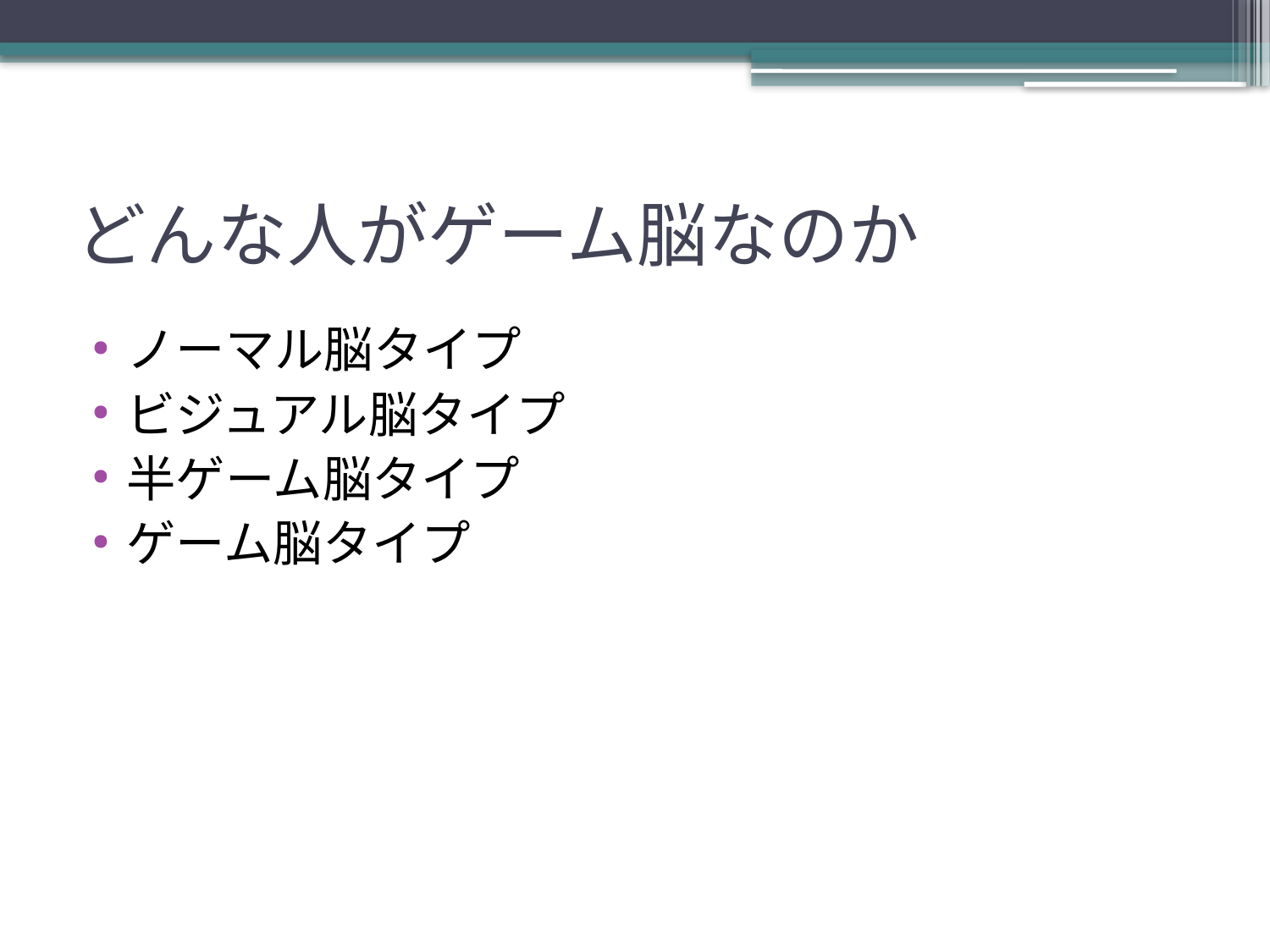

# どんな人がゲーム脳なのか
ノーマル脳タイプ
ビジュアル脳タイプ
半ゲーム脳タイプ
ゲーム脳タイプ